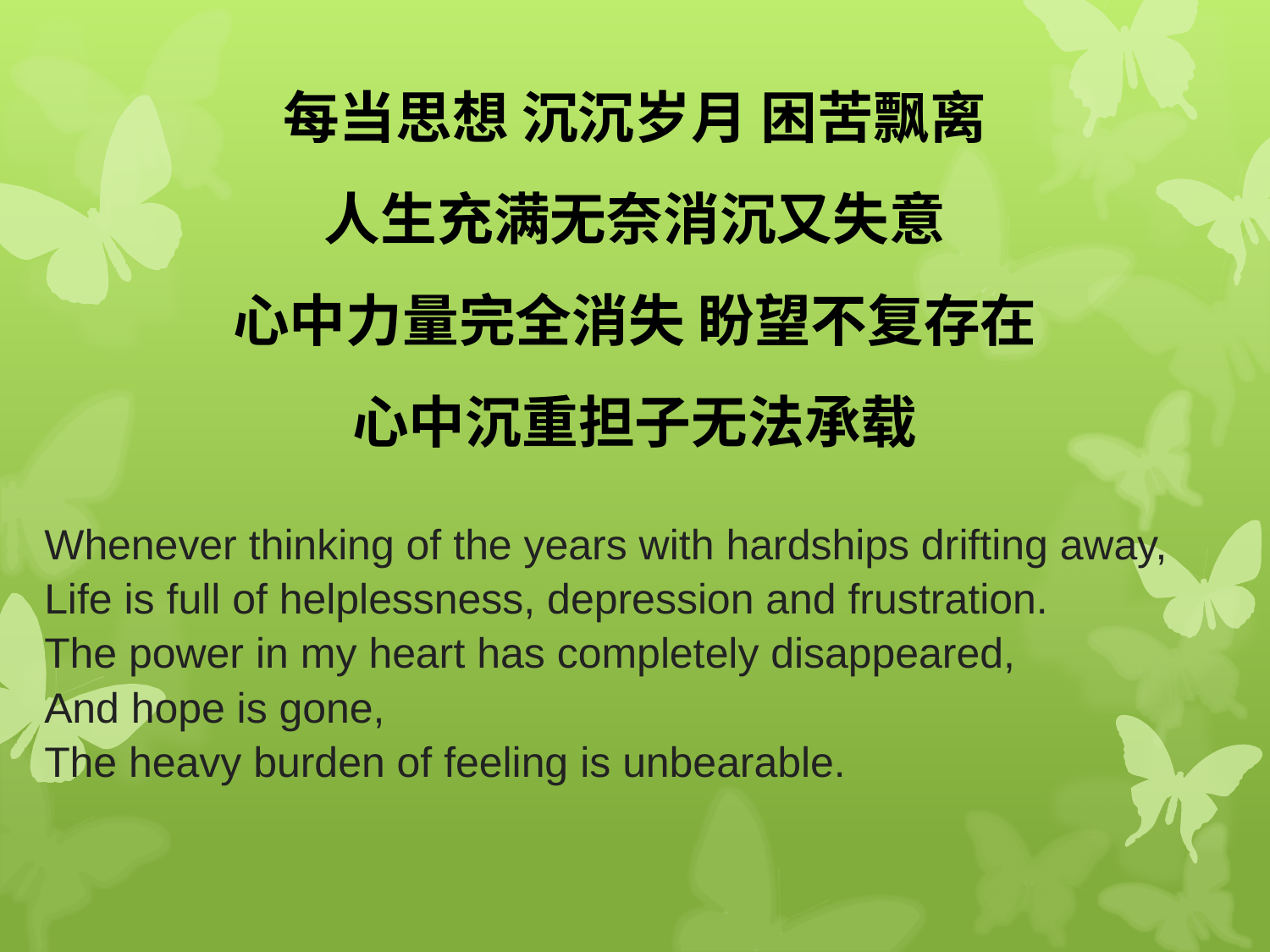

每当思想 沉沉岁月 困苦飘离
人生充满无奈消沉又失意
心中力量完全消失 盼望不复存在
心中沉重担子无法承载
Whenever thinking of the years with hardships drifting away,
Life is full of helplessness, depression and frustration.
The power in my heart has completely disappeared,
And hope is gone,
The heavy burden of feeling is unbearable.